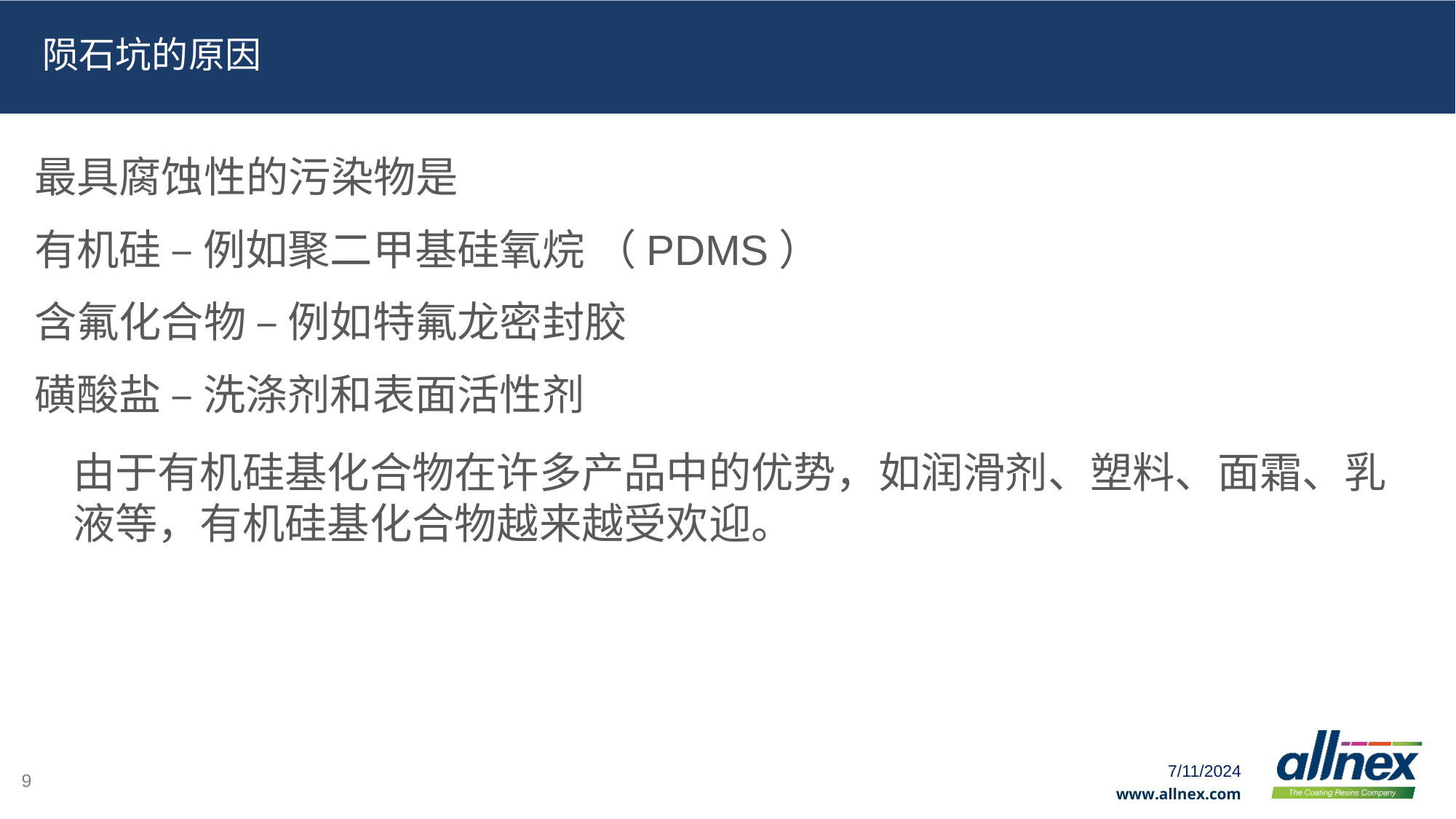

# 陨石坑的原因
最具腐蚀性的污染物是
有机硅 – 例如聚二甲基硅氧烷 （PDMS）
含氟化合物 – 例如特氟龙密封胶
磺酸盐 – 洗涤剂和表面活性剂
由于有机硅基化合物在许多产品中的优势，如润滑剂、塑料、面霜、乳液等，有机硅基化合物越来越受欢迎。

7/11/2024
9